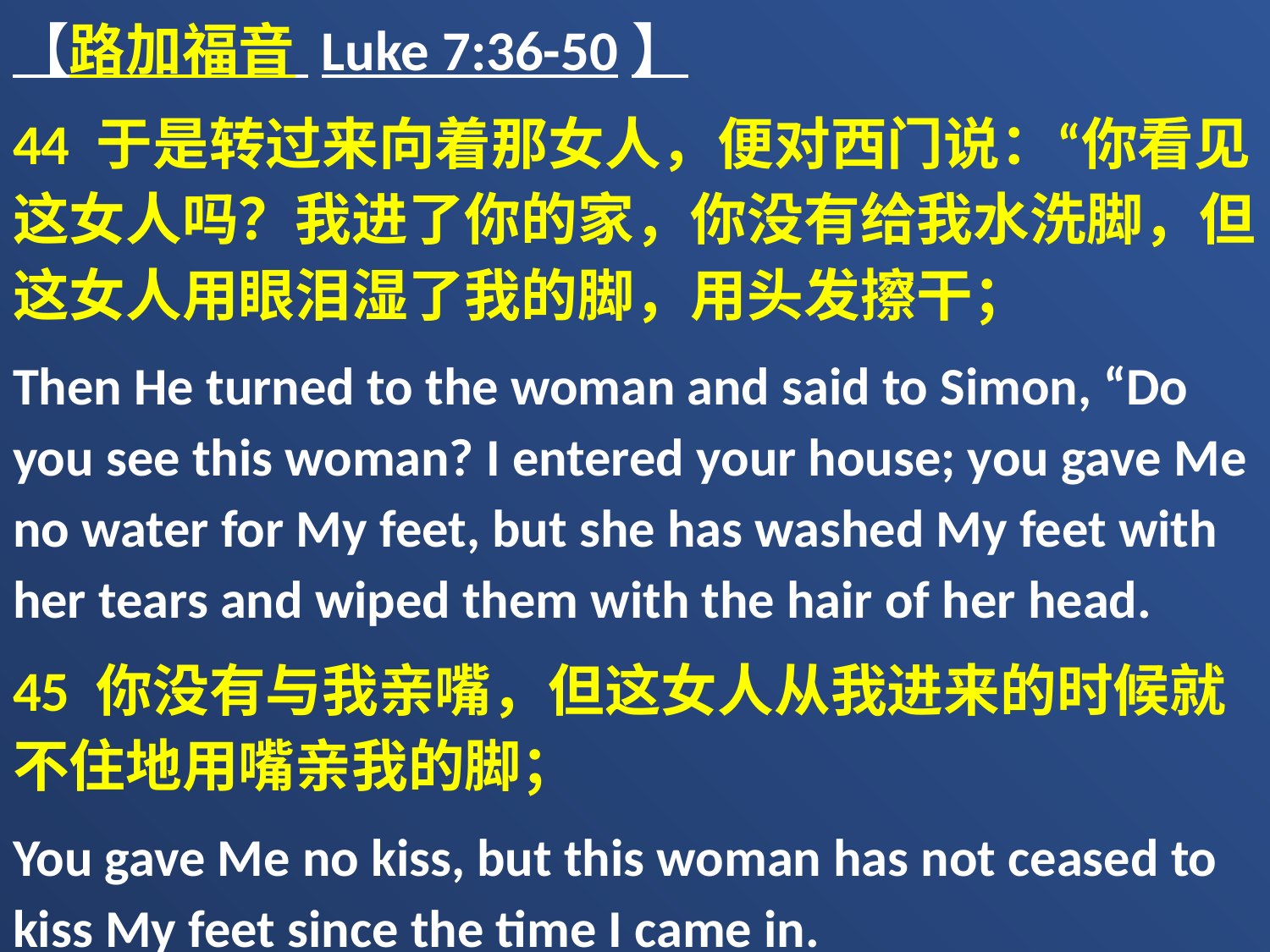

【路加福音 Luke 7:36-50】
44 于是转过来向着那女人，便对西门说：“你看见这女人吗？我进了你的家，你没有给我水洗脚，但这女人用眼泪湿了我的脚，用头发擦干；
Then He turned to the woman and said to Simon, “Do you see this woman? I entered your house; you gave Me no water for My feet, but she has washed My feet with her tears and wiped them with the hair of her head.
45 你没有与我亲嘴，但这女人从我进来的时候就不住地用嘴亲我的脚；
You gave Me no kiss, but this woman has not ceased to kiss My feet since the time I came in.